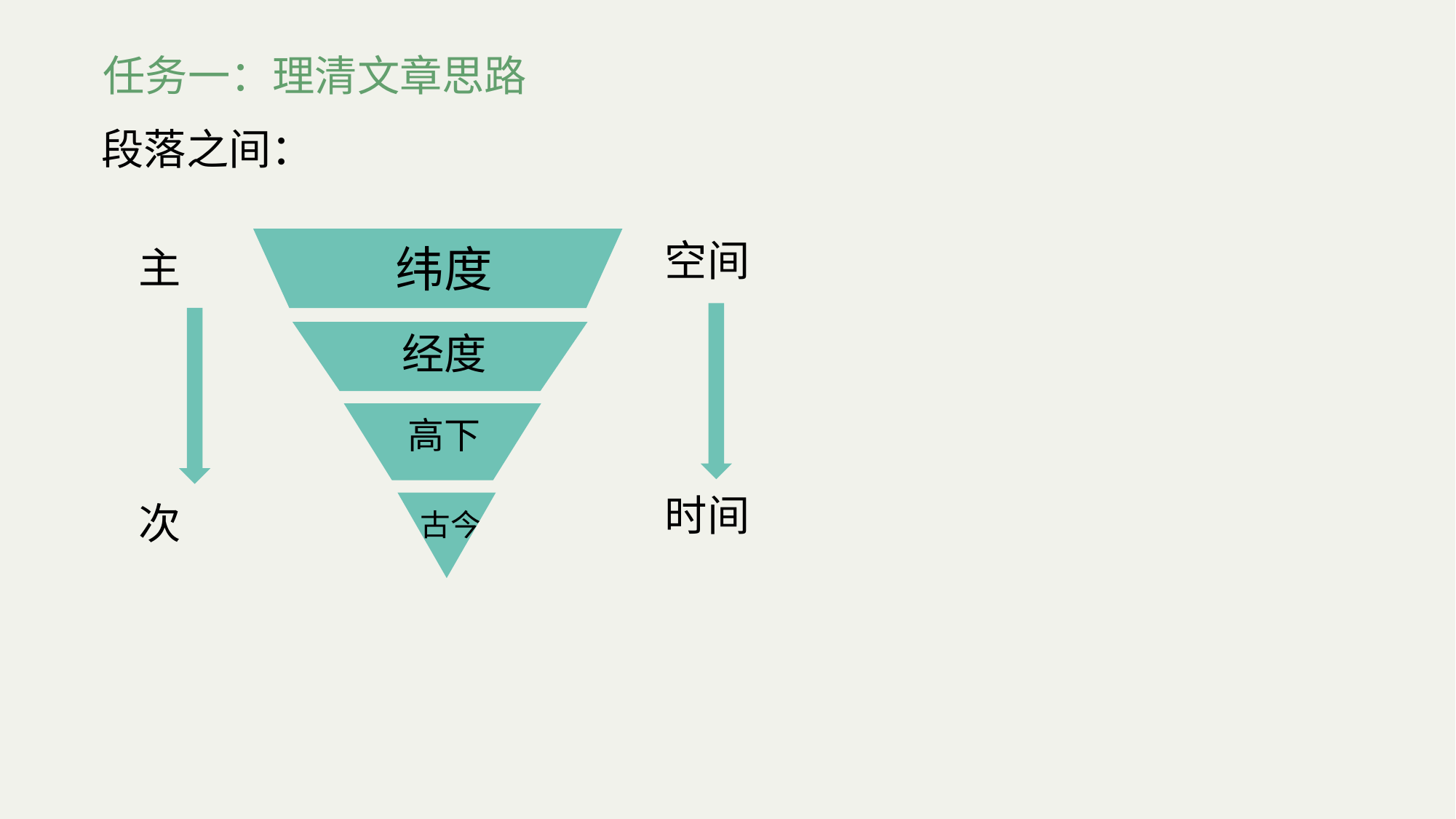

任务一：理清文章思路
段落之间：

空间

时间
纬度
    主

    次

经度

高下

古今